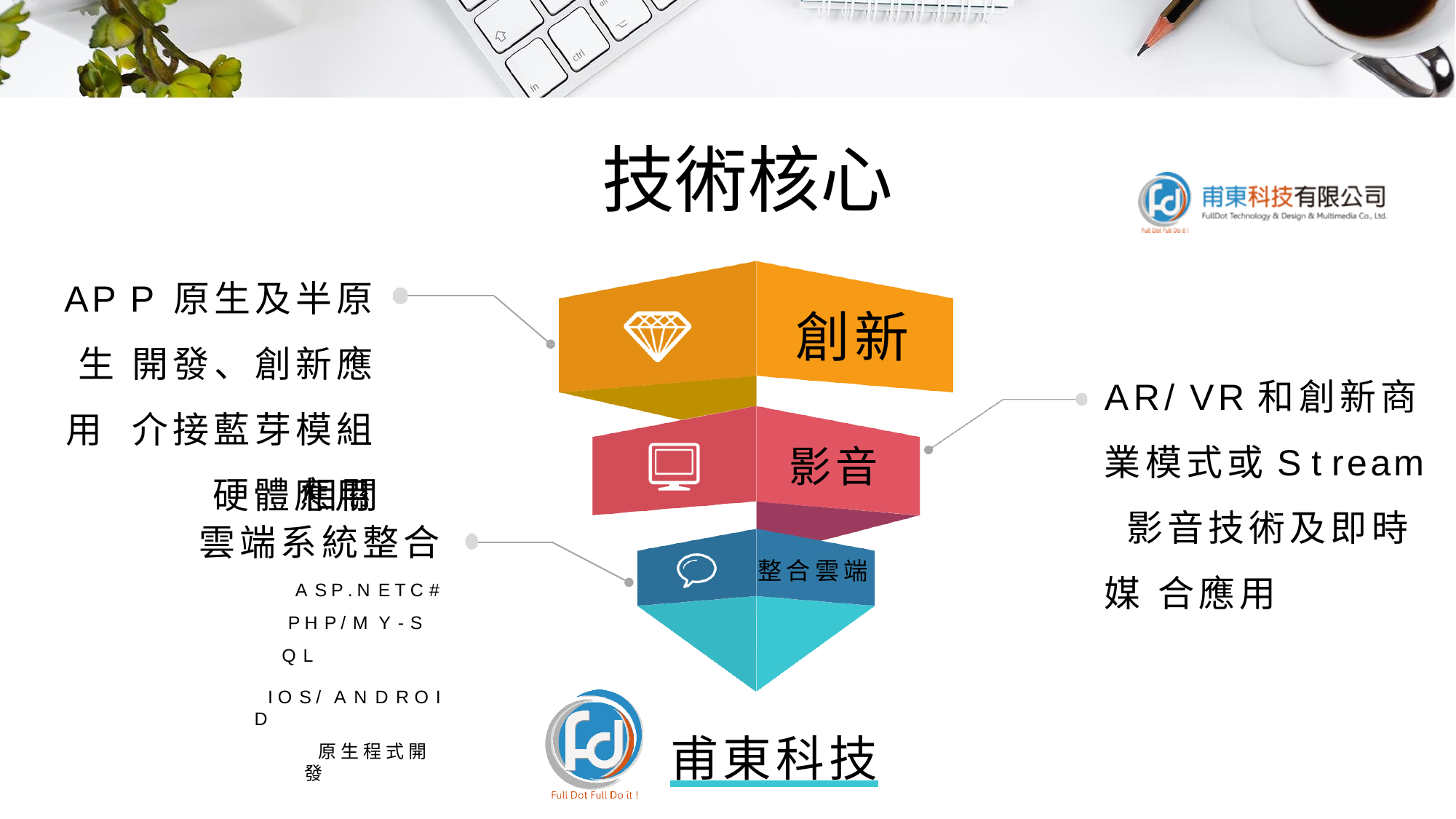

# 技術核心

AP P 原生及半原生 開發、創新應用  介接藍芽模組相關

創新
AR/ VR	和創新商 業模式或S t ream  影音技術及即時媒 合應用
影音
硬體應用
雲端系統整合
A S P . N E T C #  P H P / M Y - S Q L
I O S /  A N D R O I D
原 生 程 式 開 發
整合雲端

甫東科技